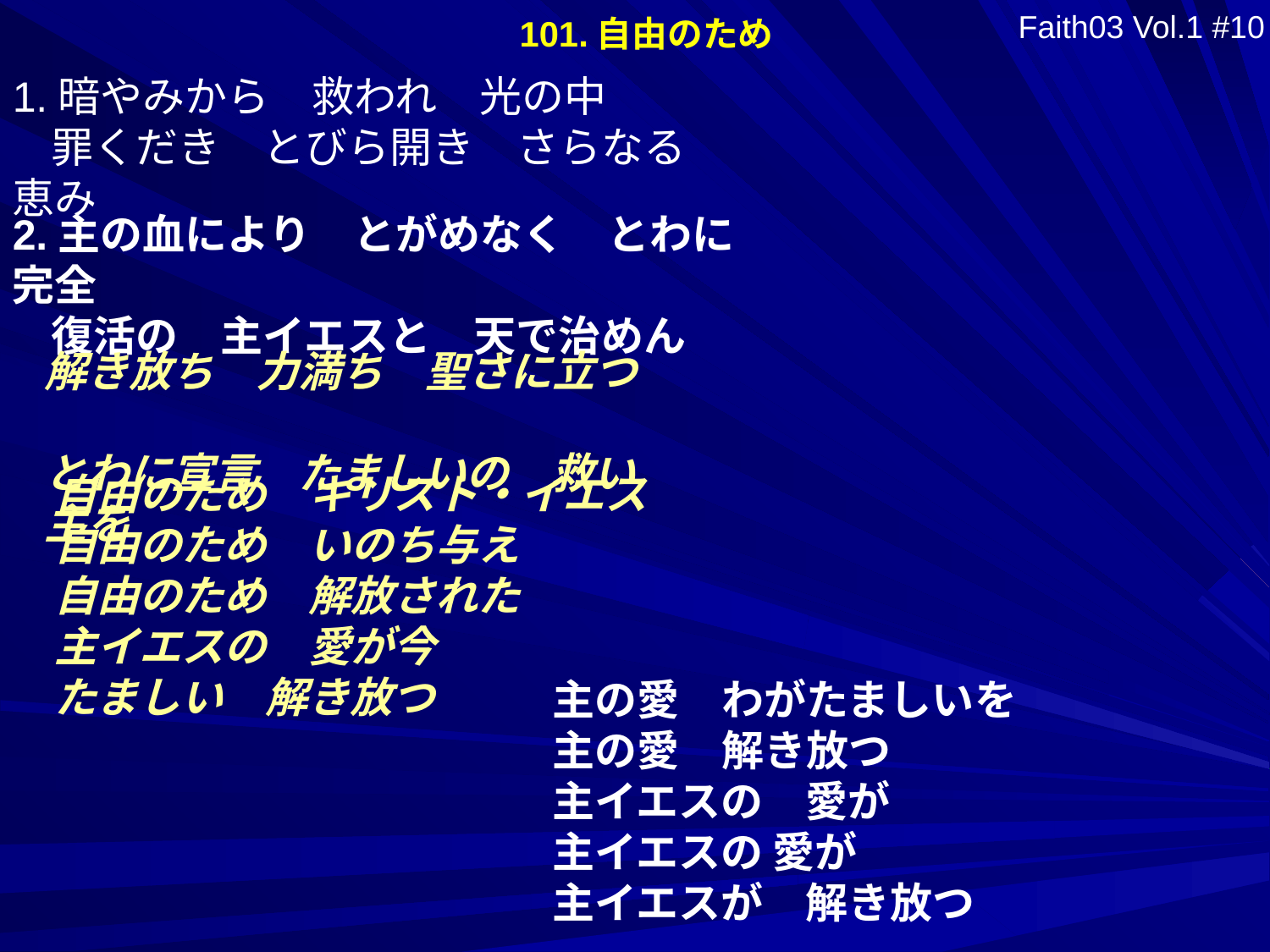

101.自由のため
Faith03 Vol.1 #10
1.暗やみから　救われ　光の中
   罪くだき　とびら開き　さらなる恵み

2.主の血により　とがめなく　とわに完全
   復活の　主イエスと　天で治めん
解き放ち　力満ち　聖さに立つ
とわに宣言　たましいの　救い主を

自由のため　キリスト・イエス
自由のため　いのち与え
自由のため　解放された
主イエスの　愛が今
たましい　解き放つ
主の愛　わがたましいを
主の愛　解き放つ
主イエスの　愛が
主イエスの 愛が
主イエスが　解き放つ